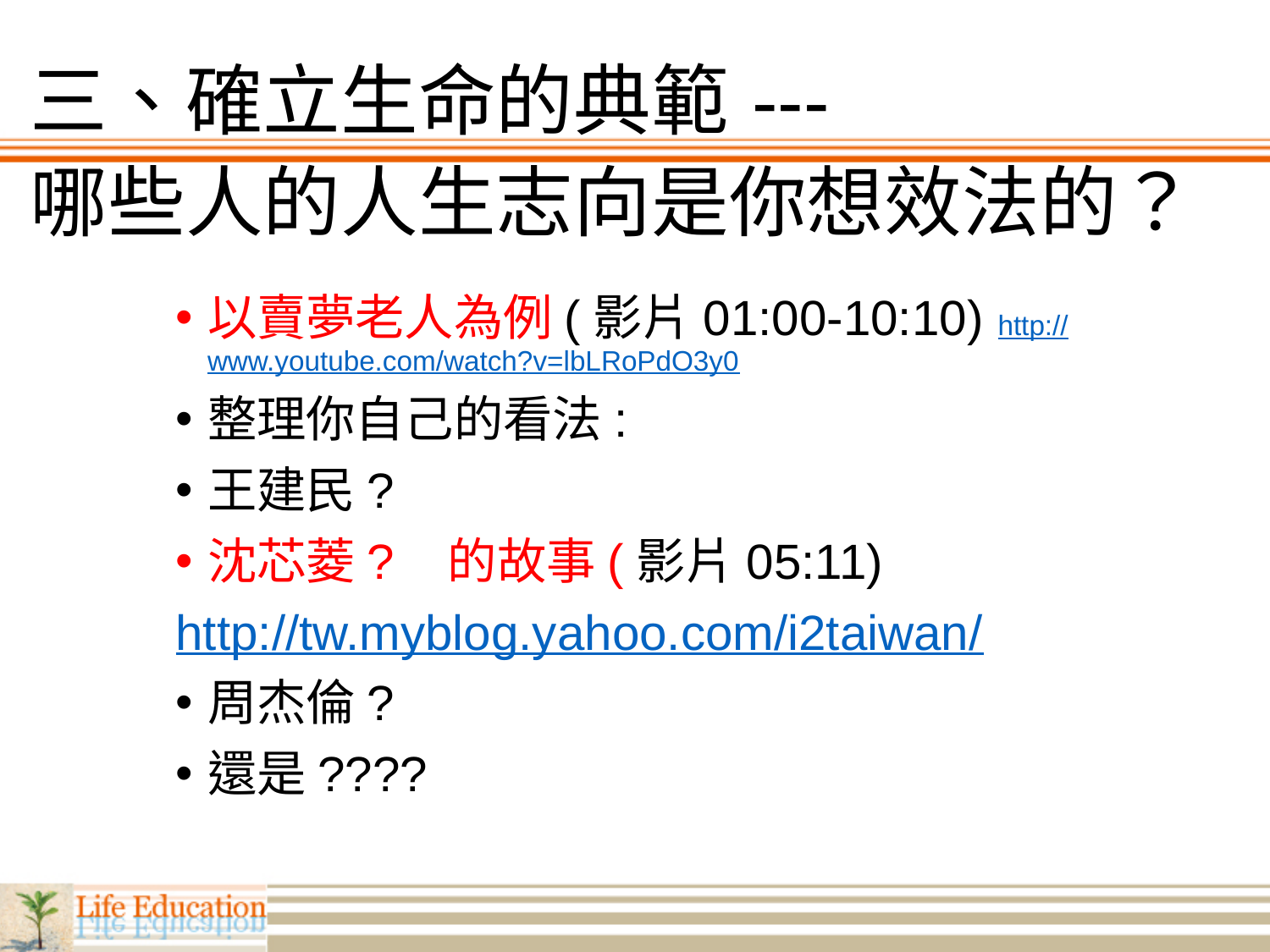

# 三、確立生命的典範--- 哪些人的人生志向是你想效法的？
以賣夢老人為例(影片01:00-10:10) http://www.youtube.com/watch?v=lbLRoPdO3y0
整理你自己的看法:
王建民?
沈芯菱?   的故事(影片05:11)
http://tw.myblog.yahoo.com/i2taiwan/
周杰倫?
還是????